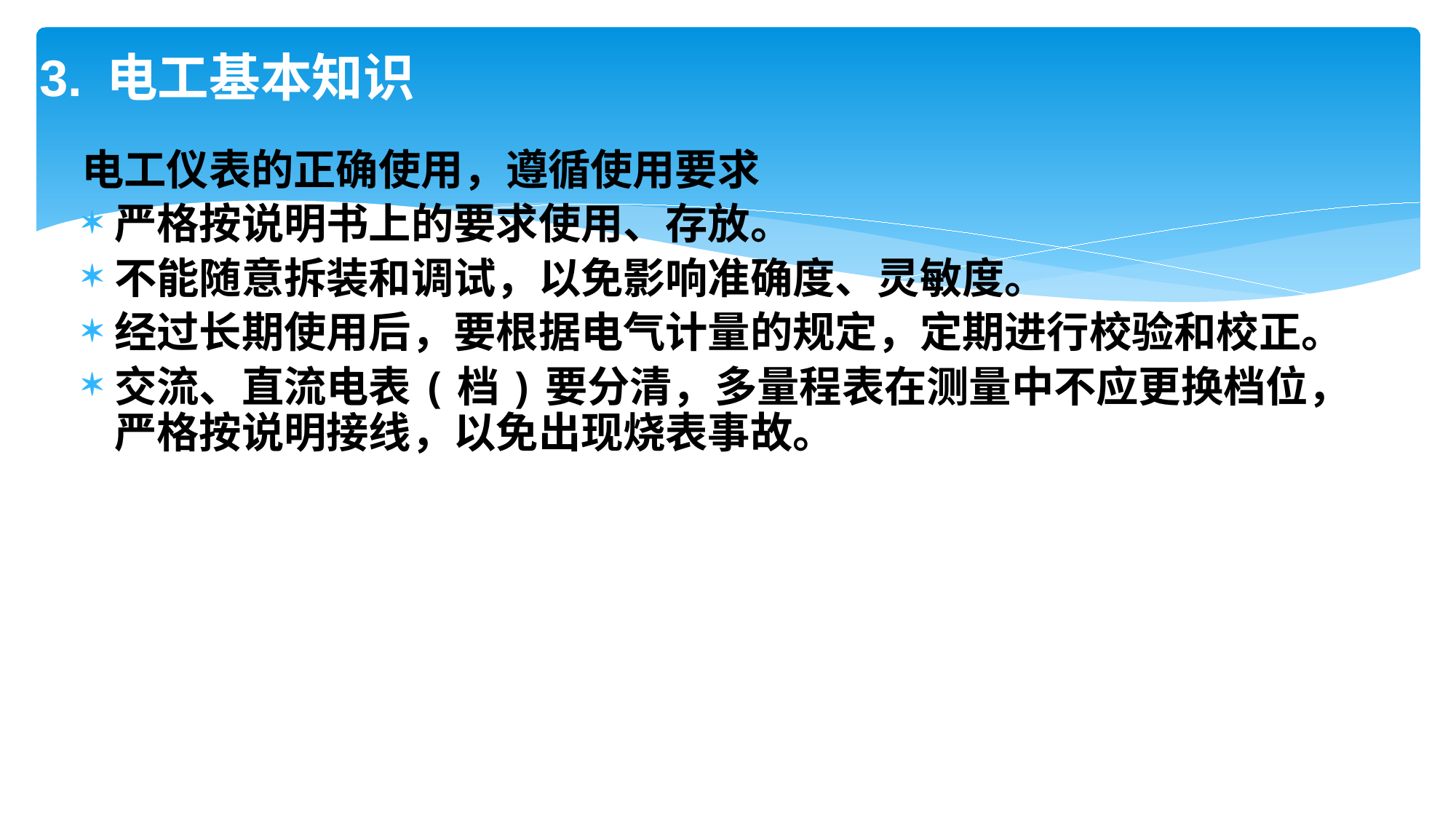

# 3. 电工基本知识
电工仪表的正确使用，遵循使用要求
严格按说明书上的要求使用、存放。
不能随意拆装和调试，以免影响准确度、灵敏度。
经过长期使用后，要根据电气计量的规定，定期进行校验和校正。
交流、直流电表(档)要分清，多量程表在测量中不应更换档位，严格按说明接线，以免出现烧表事故。